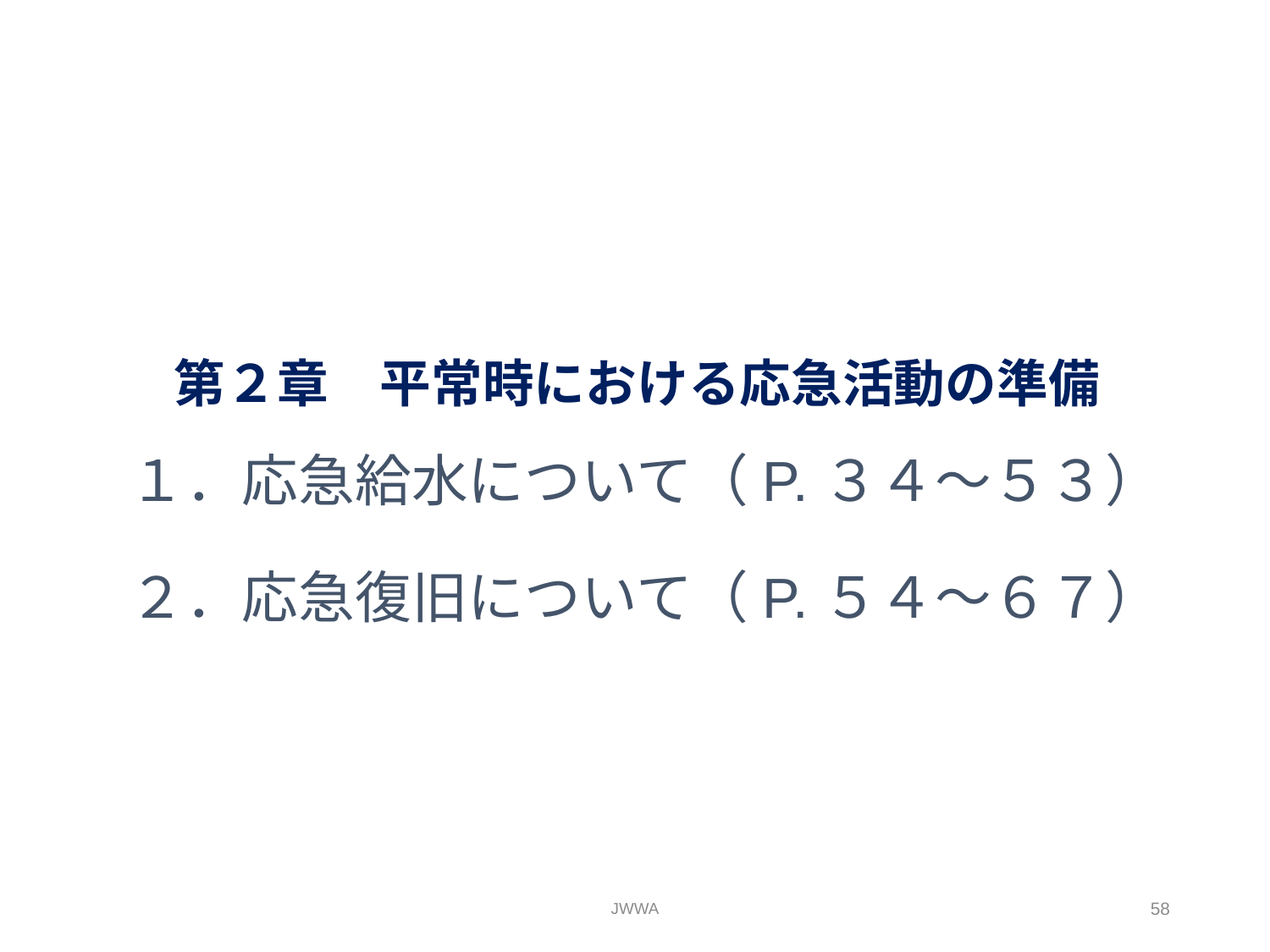

第２章　平常時における応急活動の準備
     １．応急給水について（P.３４～５３）
     ２．応急復旧について（P.５４～６７）

JWWA
58